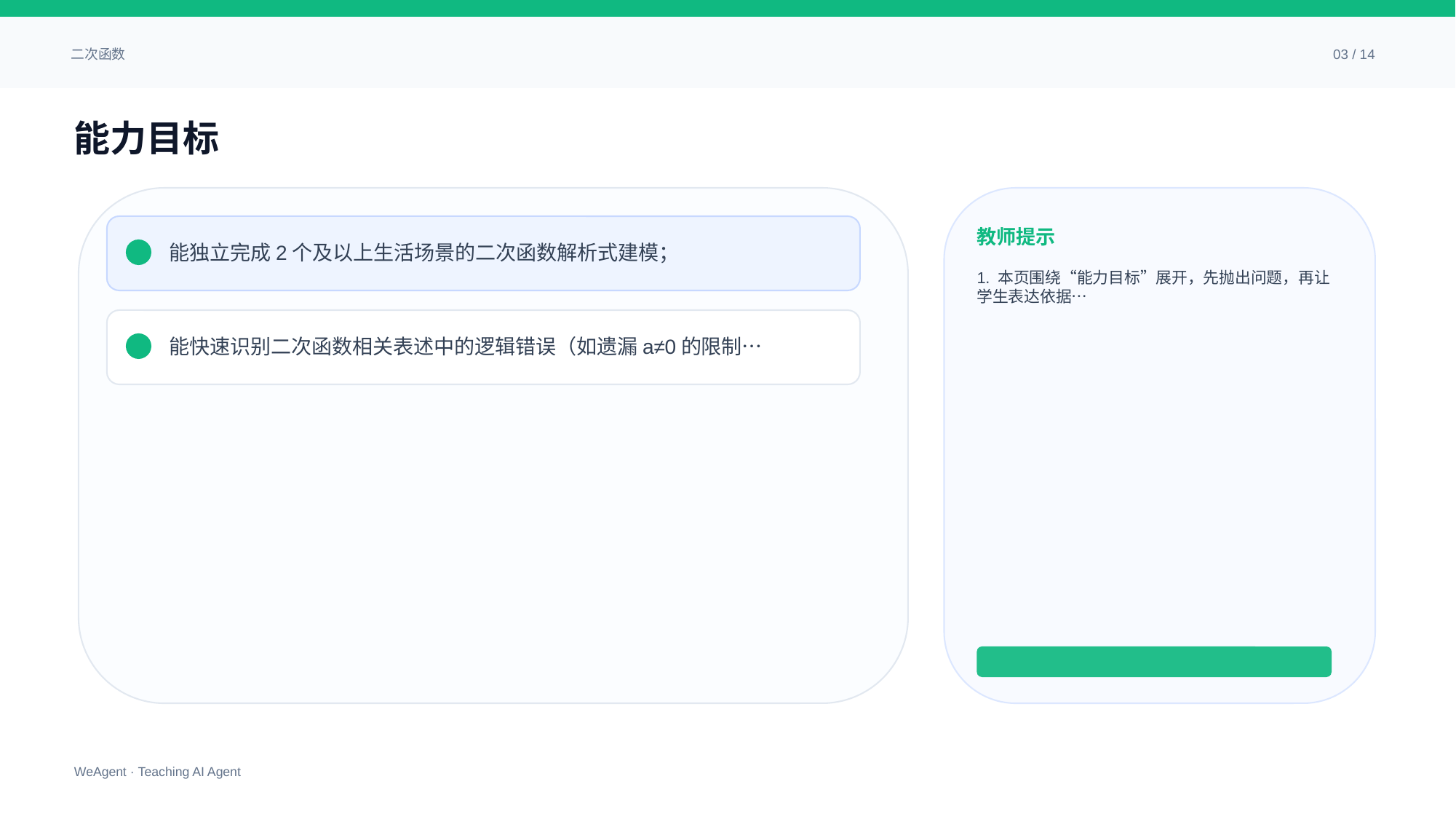

二次函数
03 / 14
能力目标

教师提示
能独立完成2个及以上生活场景的二次函数解析式建模；

1. 本页围绕“能力目标”展开，先抛出问题，再让学生表达依据…

能快速识别二次函数相关表述中的逻辑错误（如遗漏a≠0的限制…

WeAgent · Teaching AI Agent